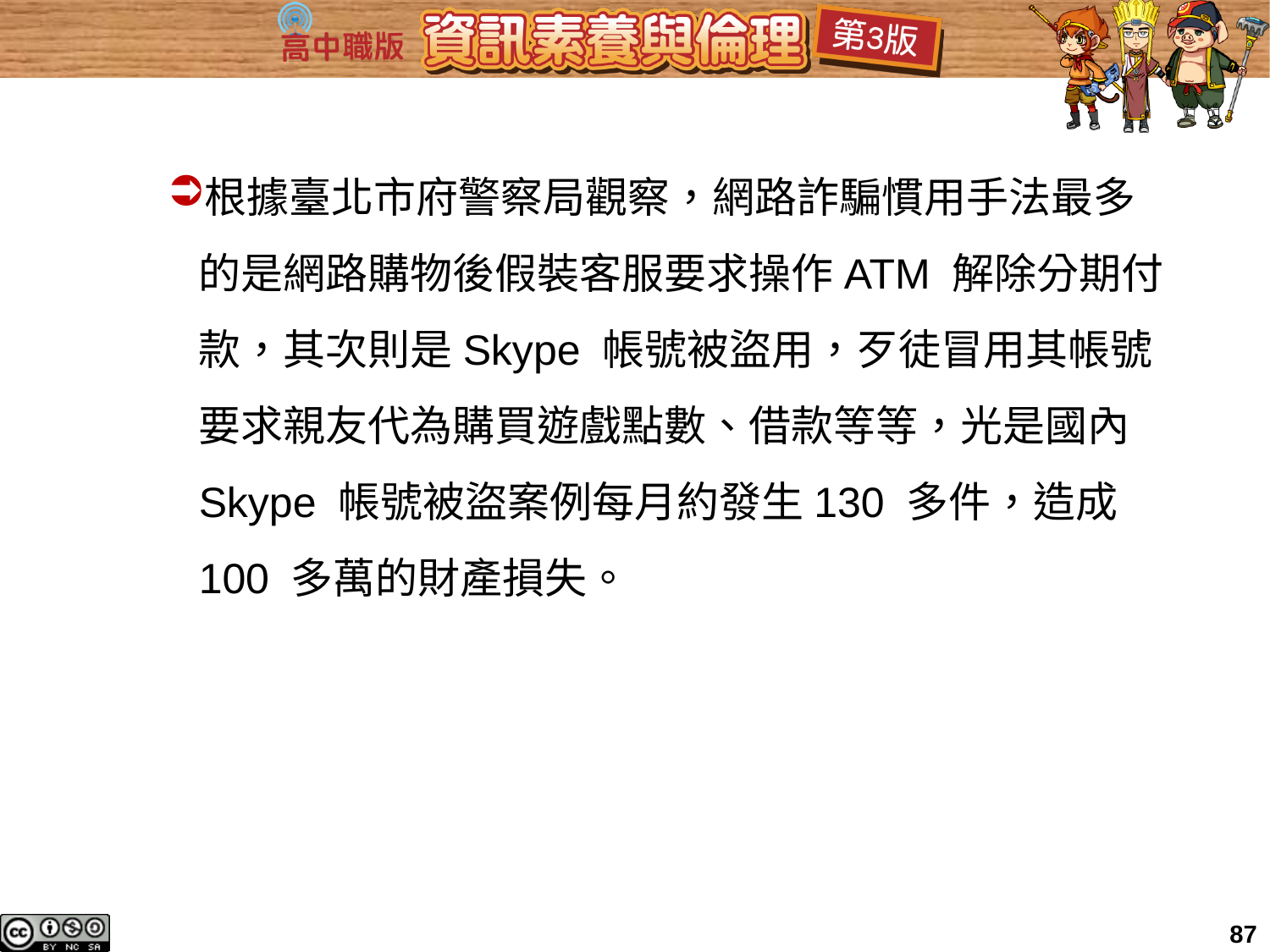

根據臺北市府警察局觀察，網路詐騙慣用手法最多的是網路購物後假裝客服要求操作ATM 解除分期付款，其次則是Skype 帳號被盜用，歹徒冒用其帳號要求親友代為購買遊戲點數、借款等等，光是國內Skype 帳號被盜案例每月約發生130 多件，造成100 多萬的財產損失。
87